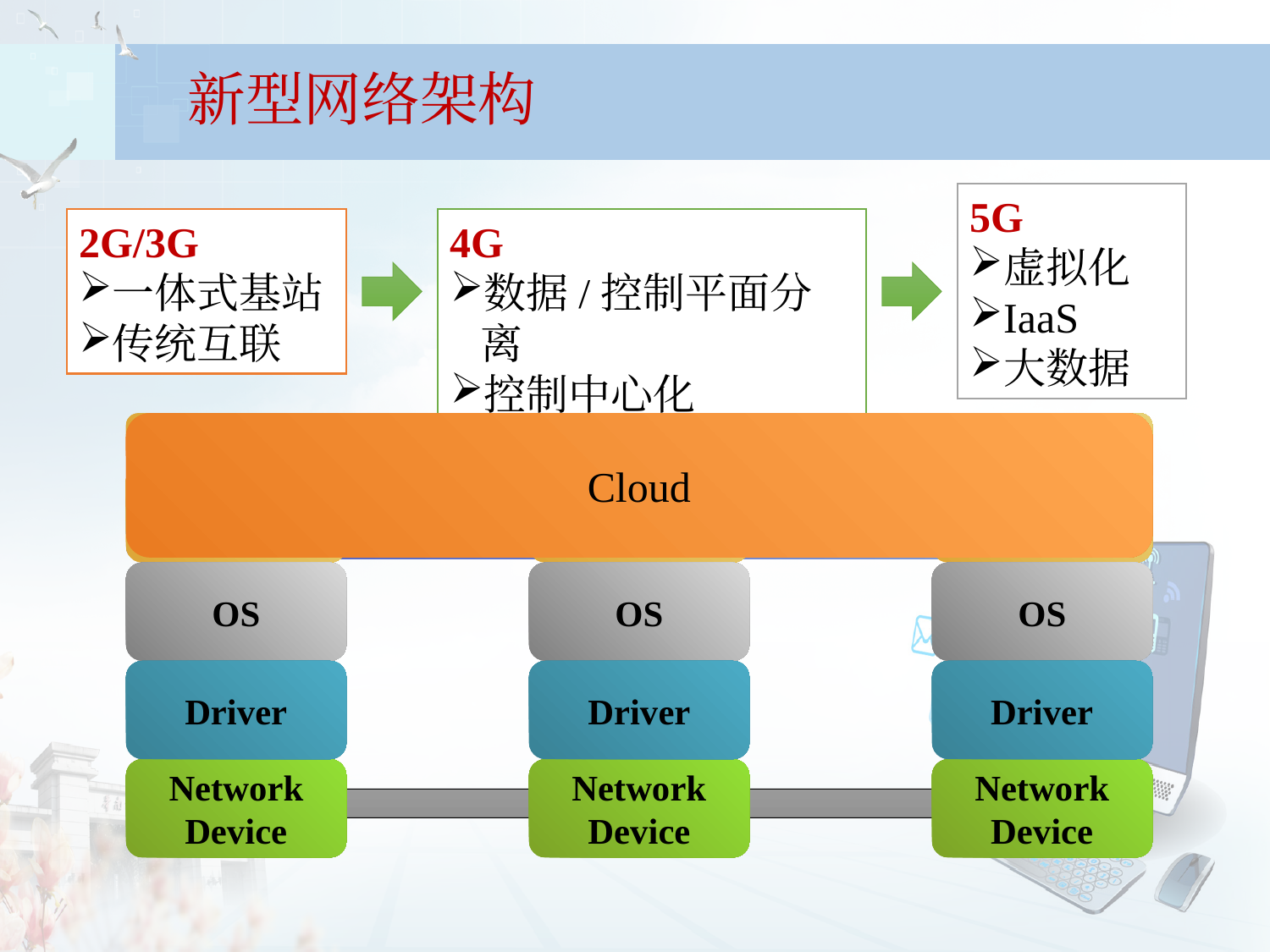

# 新型网络架构
5G
虚拟化
IaaS
大数据
2G/3G
一体式基站
传统互联
4G
数据/控制平面分离
控制中心化

Radio Network Controller
Cloud
Network
Management
Network
Management
Network
Management
OS

OS
OS
OS
Driver
Network
Device
Driver
Network
Device
Driver
Network
Device